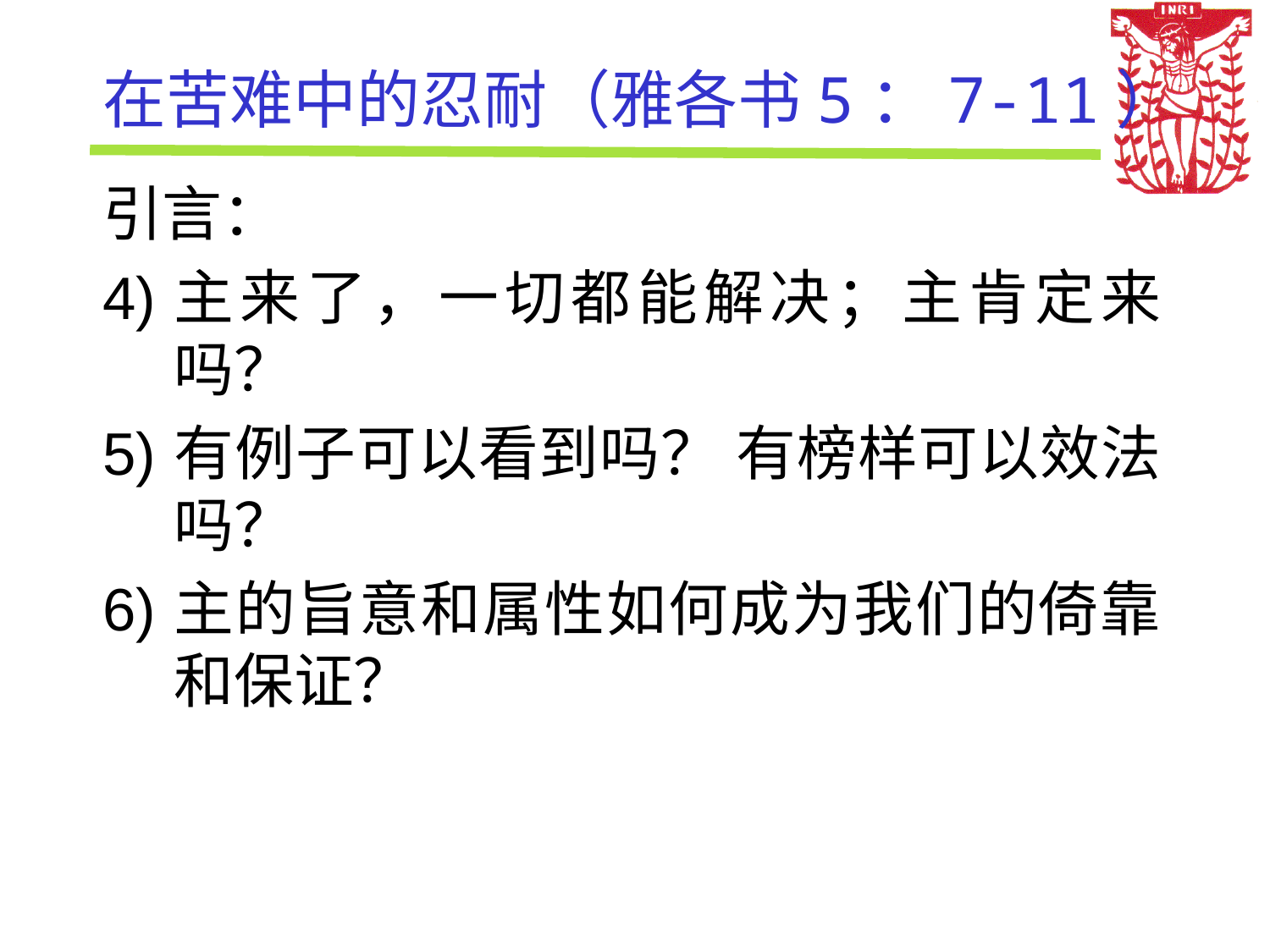

# 在苦难中的忍耐（雅各书5：7-11）
引言：
主来了，一切都能解决；主肯定来吗？
有例子可以看到吗？ 有榜样可以效法吗？
主的旨意和属性如何成为我们的倚靠和保证？